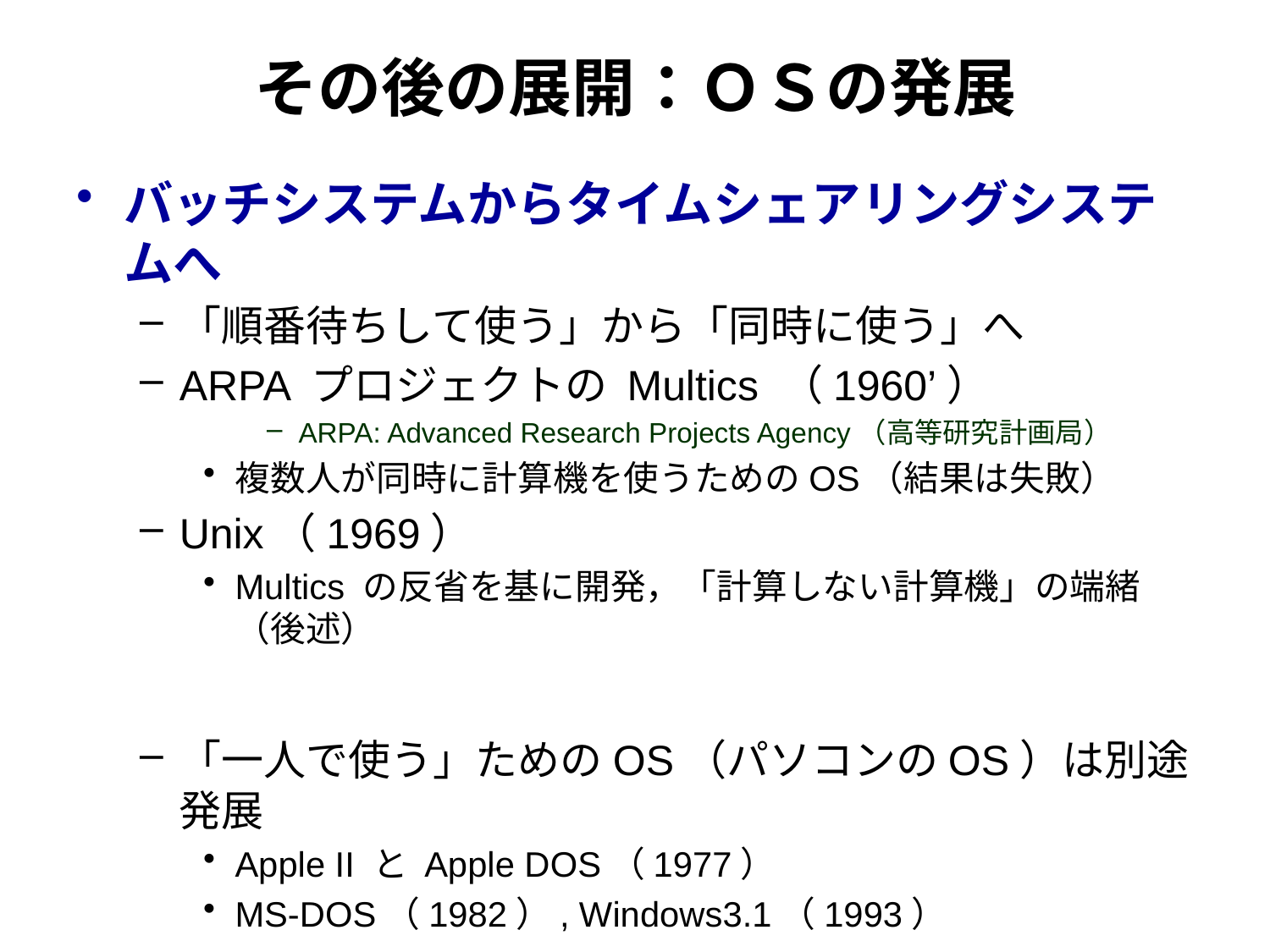

# その後の展開：ＯＳの発展
バッチシステムからタイムシェアリングシステムへ
「順番待ちして使う」から「同時に使う」へ
ARPA プロジェクトの Multics （1960’）
ARPA: Advanced Research Projects Agency（高等研究計画局）
複数人が同時に計算機を使うためのOS（結果は失敗）
Unix（1969）
Multics の反省を基に開発，「計算しない計算機」の端緒（後述）

「一人で使う」ためのOS（パソコンのOS）は別途発展
Apple II と Apple DOS（1977）
MS-DOS（1982）, Windows3.1（1993）